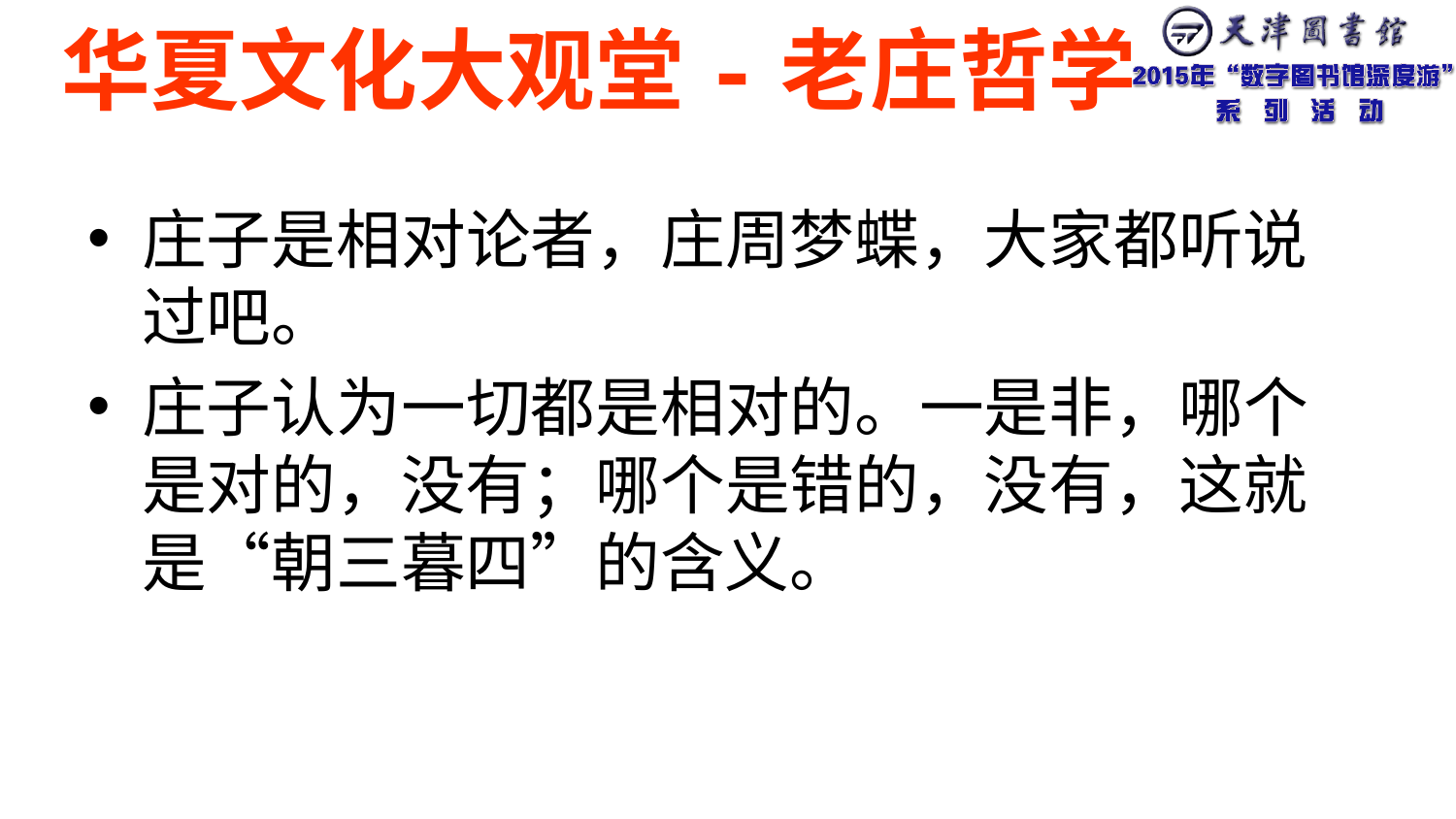

# 华夏文化大观堂-老庄哲学
庄子是相对论者，庄周梦蝶，大家都听说过吧。
庄子认为一切都是相对的。一是非，哪个是对的，没有；哪个是错的，没有，这就是“朝三暮四”的含义。